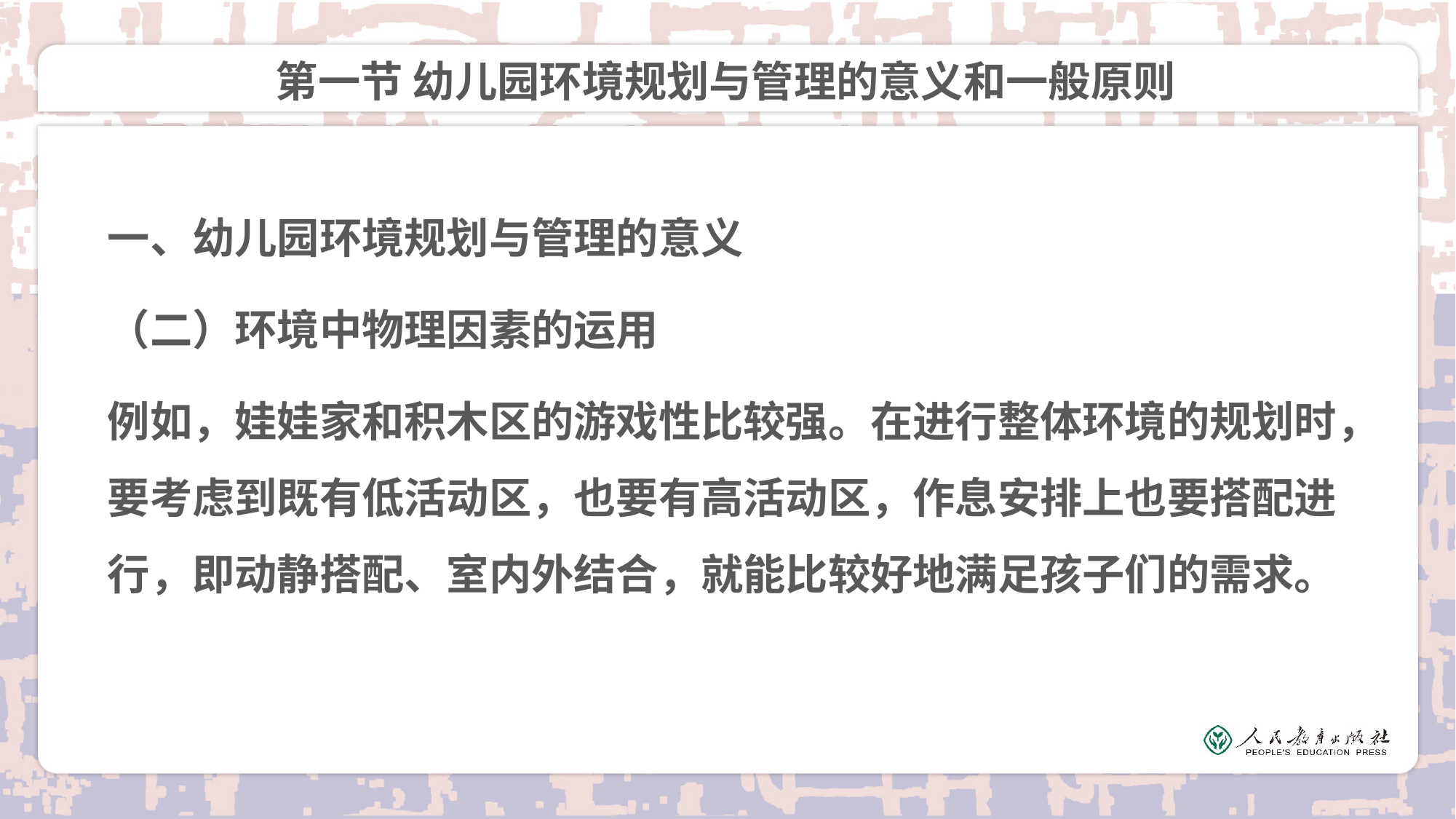

# 第一节 幼儿园环境规划与管理的意义和一般原则
一、幼儿园环境规划与管理的意义
（二）环境中物理因素的运用
例如，娃娃家和积木区的游戏性比较强。在进行整体环境的规划时，要考虑到既有低活动区，也要有高活动区，作息安排上也要搭配进行，即动静搭配、室内外结合，就能比较好地满足孩子们的需求。